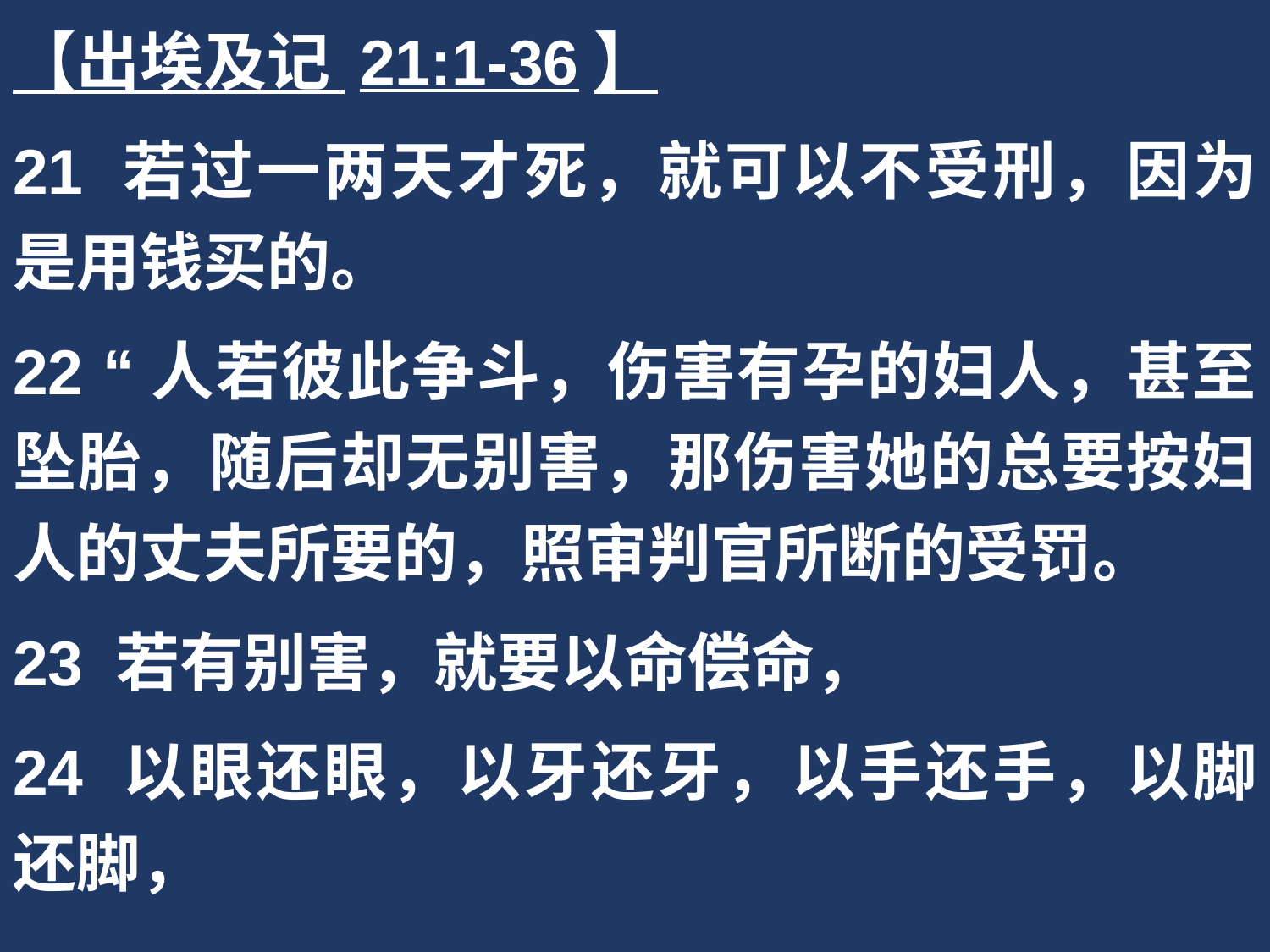

【出埃及记 21:1-36】
21 若过一两天才死，就可以不受刑，因为是用钱买的。
22 “人若彼此争斗，伤害有孕的妇人，甚至坠胎，随后却无别害，那伤害她的总要按妇人的丈夫所要的，照审判官所断的受罚。
23 若有别害，就要以命偿命，
24 以眼还眼，以牙还牙，以手还手，以脚还脚，